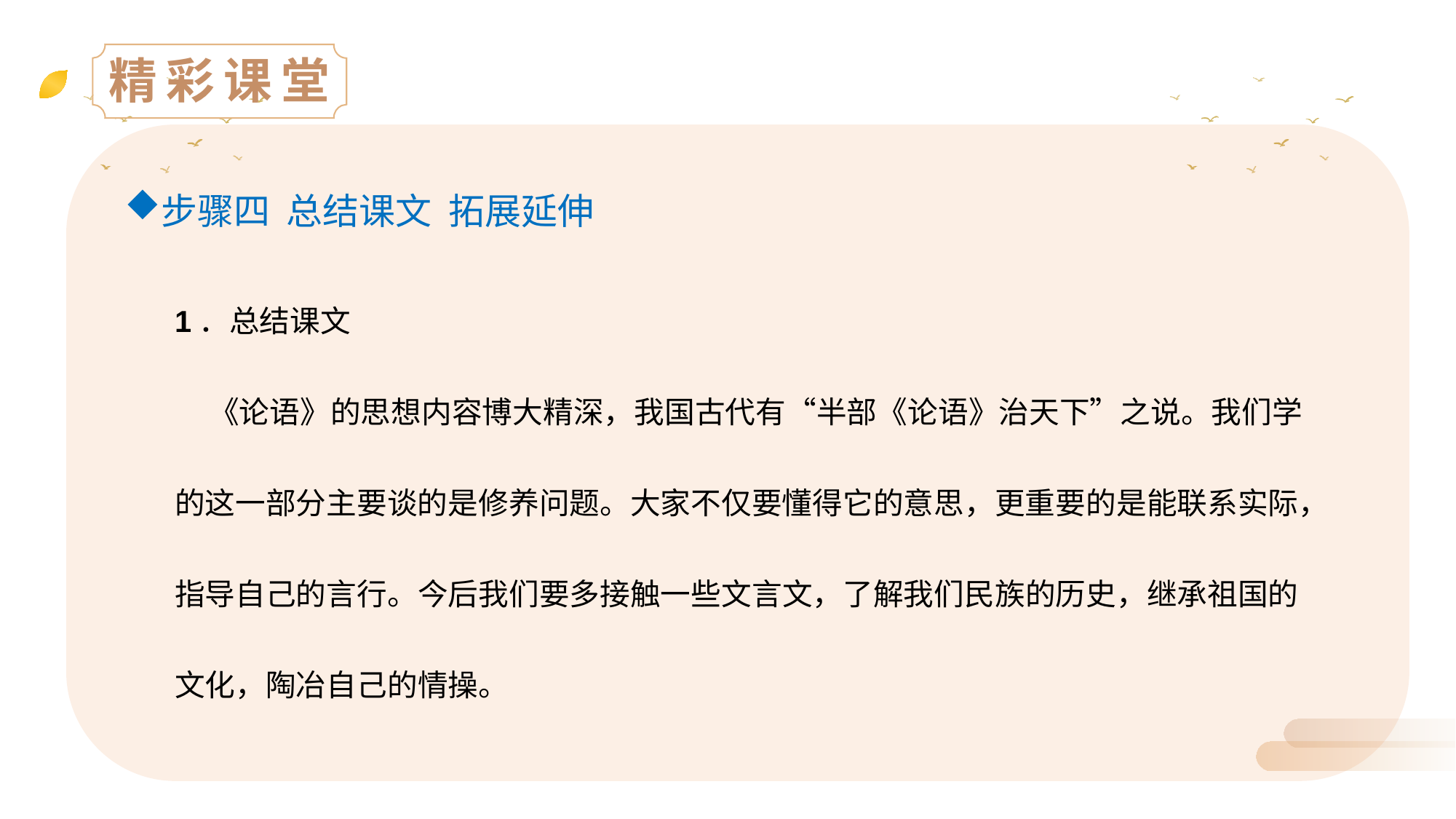

精彩课堂
步骤四  总结课文  拓展延伸
1．总结课文
    《论语》的思想内容博大精深，我国古代有“半部《论语》治天下”之说。我们学的这一部分主要谈的是修养问题。大家不仅要懂得它的意思，更重要的是能联系实际，指导自己的言行。今后我们要多接触一些文言文，了解我们民族的历史，继承祖国的文化，陶冶自己的情操。